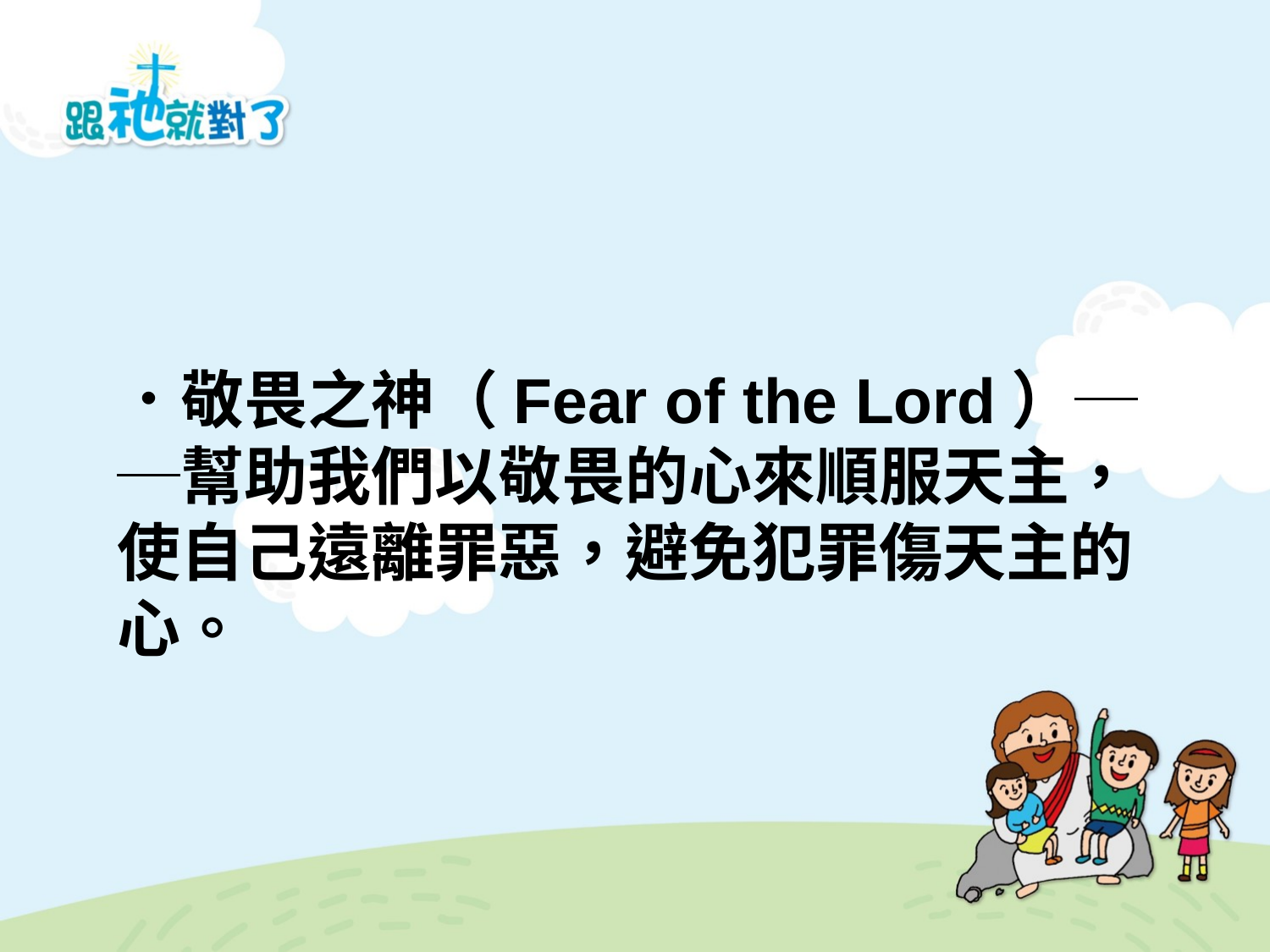

．敬畏之神（Fear of the Lord）──幫助我們以敬畏的心來順服天主，使自己遠離罪惡，避免犯罪傷天主的心。